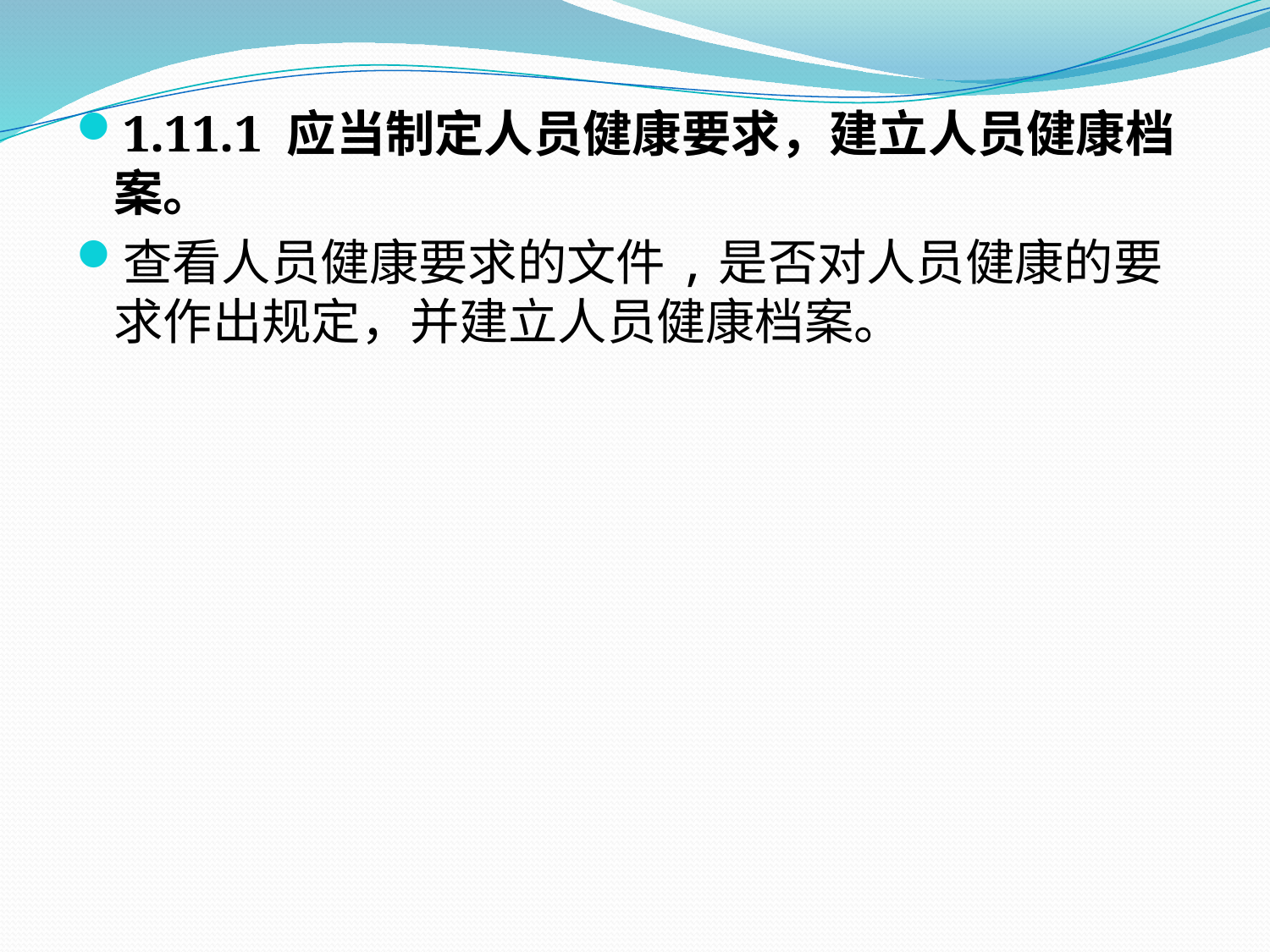

1.11.1 应当制定人员健康要求，建立人员健康档案。
查看人员健康要求的文件,是否对人员健康的要求作出规定，并建立人员健康档案。